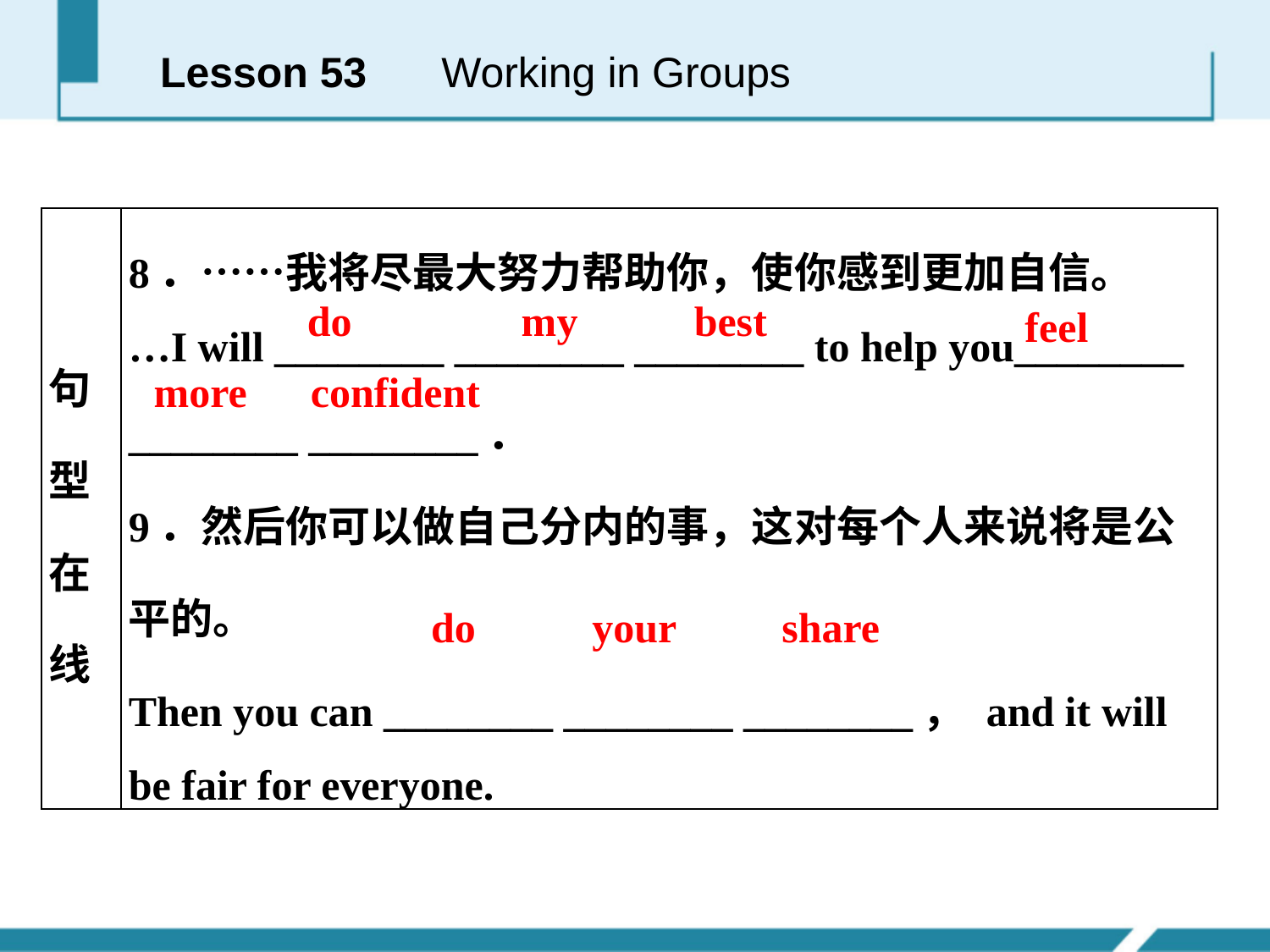

Lesson 53 　Working in Groups
| 句型在线 | 8．……我将尽最大努力帮助你，使你感到更加自信。 …I will \_\_\_\_\_\_\_\_ \_\_\_\_\_\_\_\_ \_\_\_\_\_\_\_\_ to help you\_\_\_\_\_\_\_\_ \_\_\_\_\_\_\_\_ \_\_\_\_\_\_\_\_． 9．然后你可以做自己分内的事，这对每个人来说将是公平的。 Then you can \_\_\_\_\_\_\_\_ \_\_\_\_\_\_\_\_ \_\_\_\_\_\_\_\_， and it will be fair for everyone. |
| --- | --- |
do                my           best
feel
more      confident
do           your          share